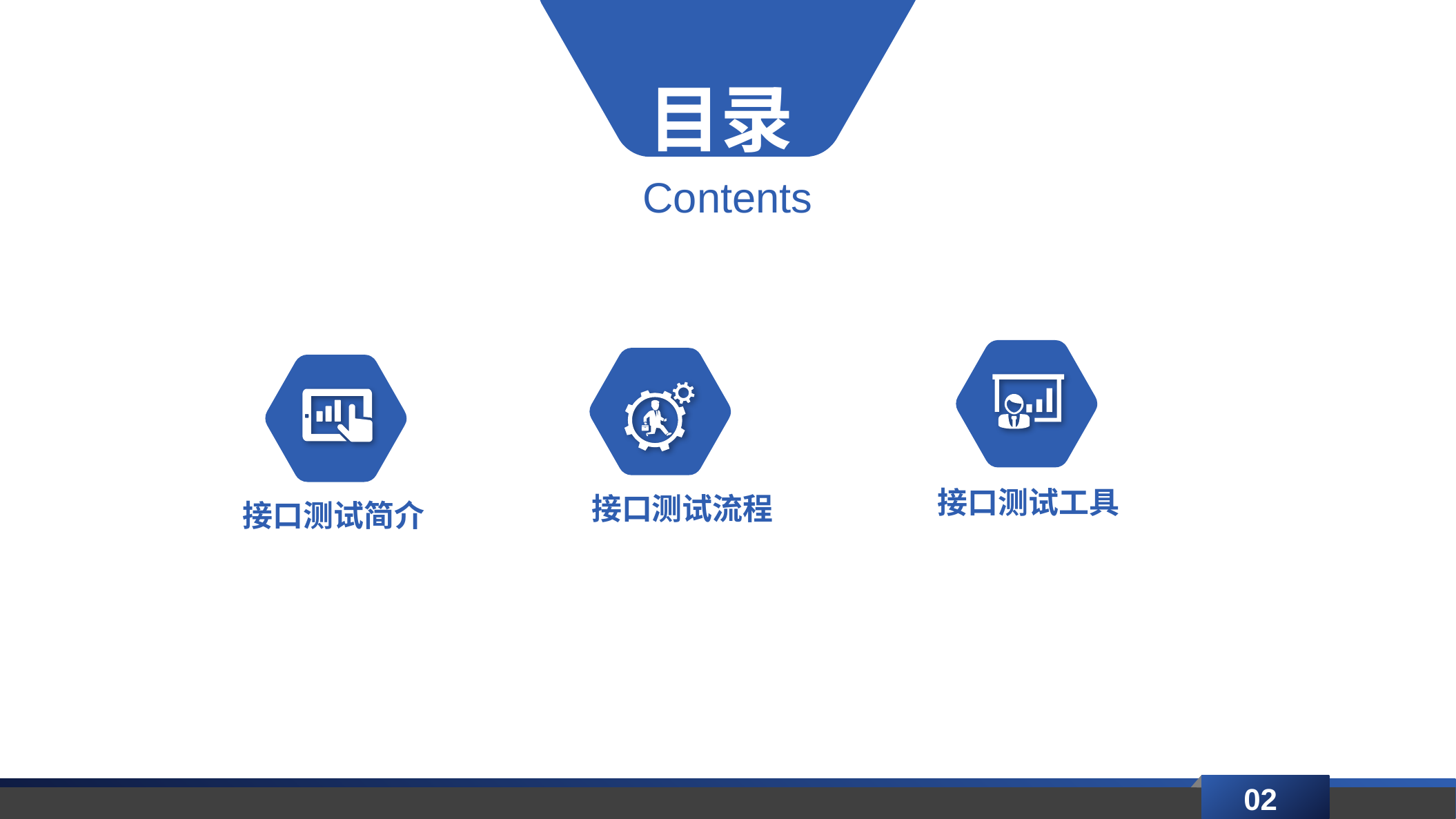

目录
Contents

接口测试工具
接口测试流程
接口测试简介
02

延时符